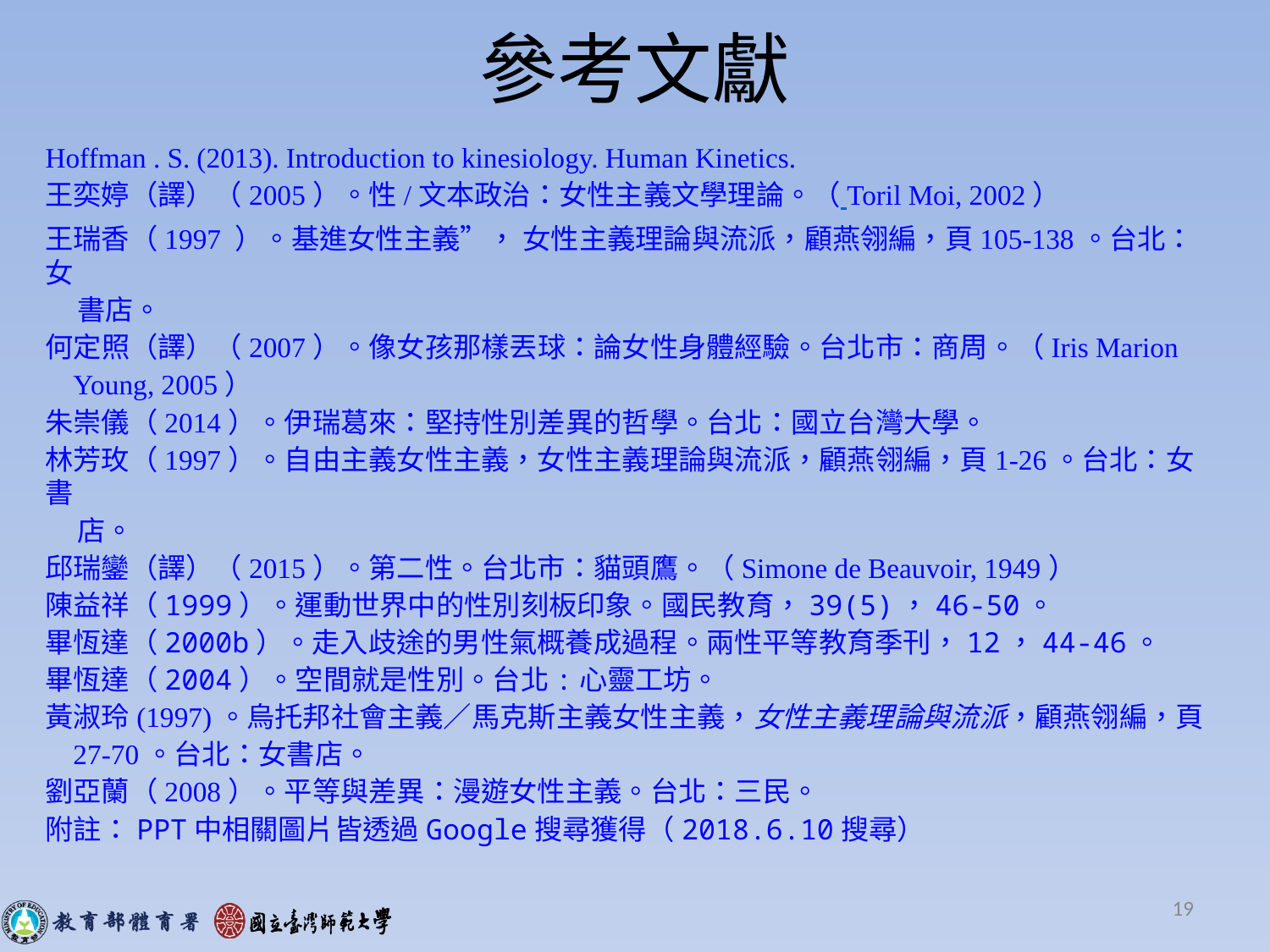

# 參考文獻
Hoffman . S. (2013). Introduction to kinesiology. Human Kinetics.
王奕婷（譯）（2005）。性/文本政治：女性主義文學理論。（ Toril Moi, 2002）
王瑞香（1997 ）。基進女性主義”， 女性主義理論與流派，顧燕翎編，頁105-138。台北：女
    書店。
何定照（譯）（2007）。像女孩那樣丟球：論女性身體經驗。台北市：商周。（Iris Marion
    Young, 2005）
朱崇儀（2014）。伊瑞葛來：堅持性別差異的哲學。台北：國立台灣大學。
林芳玫（1997）。自由主義女性主義，女性主義理論與流派，顧燕翎編，頁1-26。台北：女書
    店。
邱瑞鑾（譯）（2015）。第二性。台北市：貓頭鷹。（Simone de Beauvoir, 1949）
陳益祥（1999）。運動世界中的性別刻板印象。國民教育，39(5)，46-50。
畢恆達（2000b）。走入歧途的男性氣概養成過程。兩性平等教育季刊，12，44-46。
畢恆達（2004）。空間就是性別。台北:心靈工坊。
黃淑玲(1997)。烏托邦社會主義／馬克斯主義女性主義，女性主義理論與流派，顧燕翎編，頁
    27-70。台北：女書店。
劉亞蘭（2008）。平等與差異：漫遊女性主義。台北：三民。
附註：PPT中相關圖片皆透過Google搜尋獲得（2018.6.10搜尋）

19